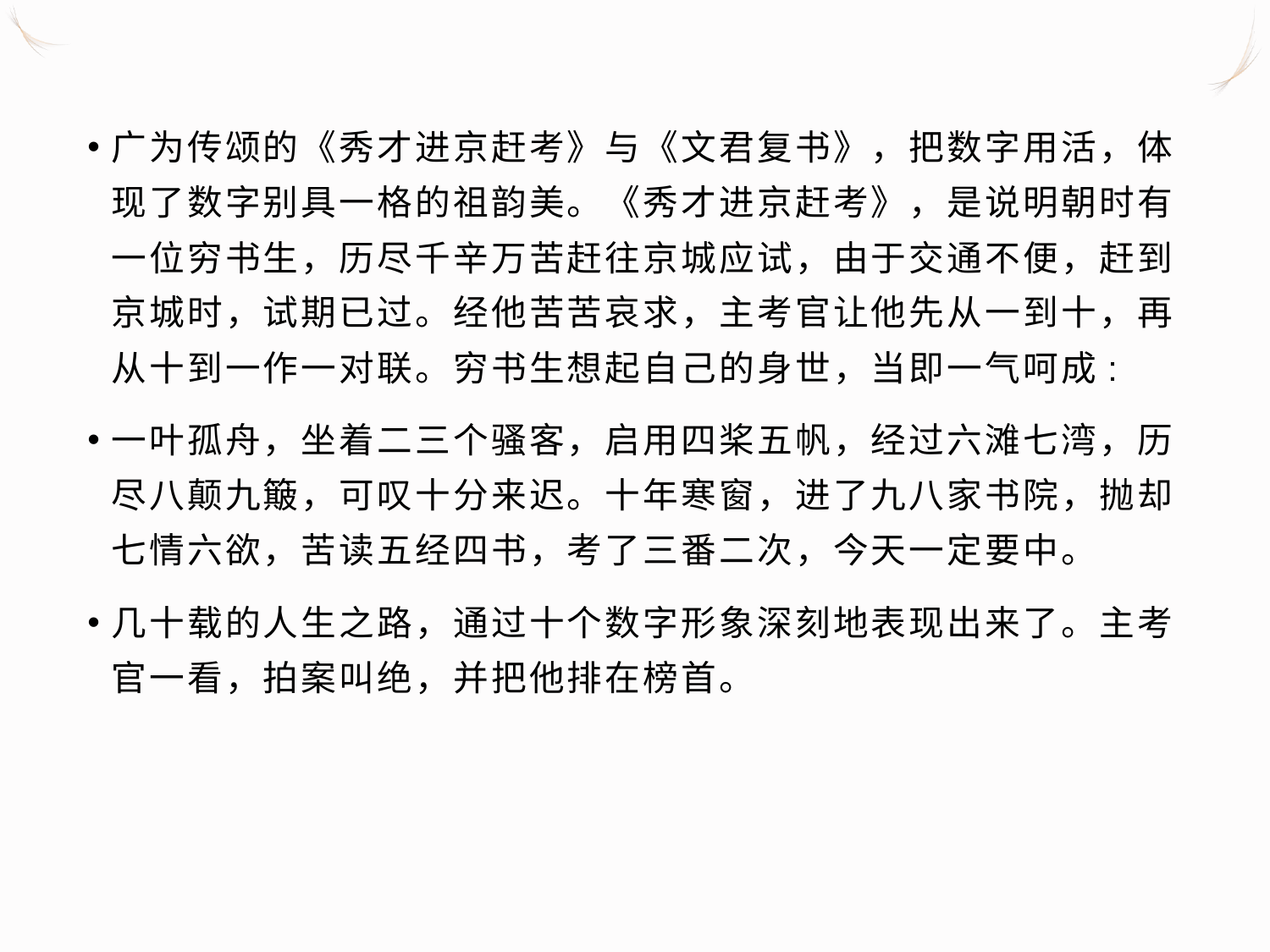

广为传颂的《秀才进京赶考》与《文君复书》，把数字用活，体现了数字别具一格的祖韵美。《秀才进京赶考》，是说明朝时有一位穷书生，历尽千辛万苦赶往京城应试，由于交通不便，赶到京城时，试期已过。经他苦苦哀求，主考官让他先从一到十，再从十到一作一对联。穷书生想起自己的身世，当即一气呵成:
一叶孤舟，坐着二三个骚客，启用四桨五帆，经过六滩七湾，历尽八颠九簸，可叹十分来迟。十年寒窗，进了九八家书院，抛却七情六欲，苦读五经四书，考了三番二次，今天一定要中。
几十载的人生之路，通过十个数字形象深刻地表现出来了。主考官一看，拍案叫绝，并把他排在榜首。